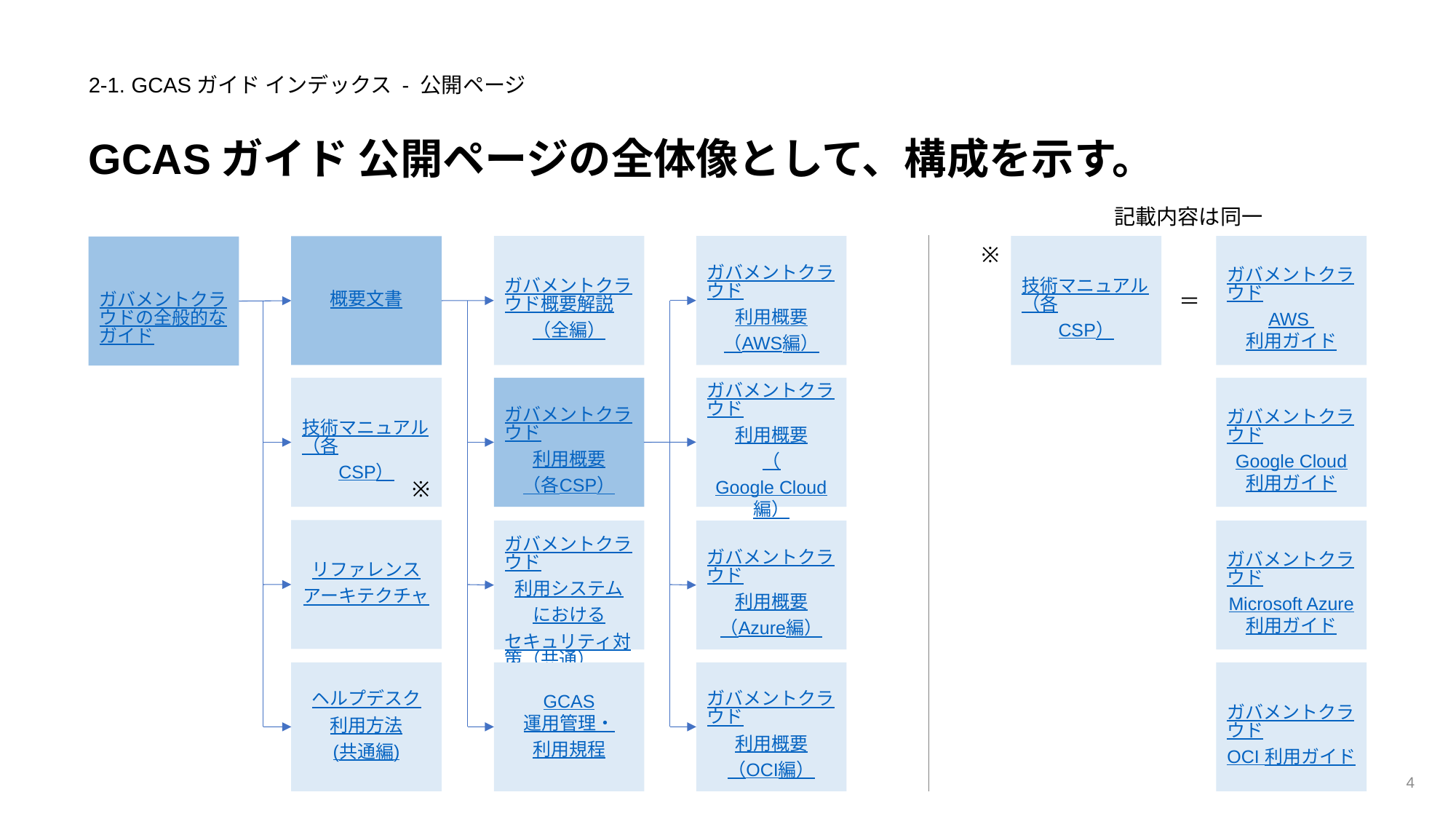

# 2-1. GCASガイド インデックス - 公開ページ
GCASガイド 公開ページの全体像として、構成を示す。
記載内容は同一

※
ガバメントクラウド概要解説
（全編）
ガバメントクラウド
利用概要
（AWS編）
技術マニュアル（各CSP）
ガバメントクラウド
AWS 利用ガイド
概要文書
ガバメントクラウドの全般的なガイド
＝
技術マニュアル（各CSP）
ガバメントクラウド
利用概要
（各CSP）
ガバメントクラウド
利用概要
（Google Cloud編）
ガバメントクラウド
Google Cloud
利用ガイド
※
リファレンス
アーキテクチャ
ガバメントクラウド
利用システム
における
セキュリティ対策（共通）
ガバメントクラウド
利用概要
（Azure編）
ガバメントクラウド
Microsoft Azure
利用ガイド
ヘルプデスク
利用方法
(共通編)
GCAS
運用管理・
利用規程
ガバメントクラウド
利用概要
（OCI編）
ガバメントクラウド
OCI 利用ガイド
4